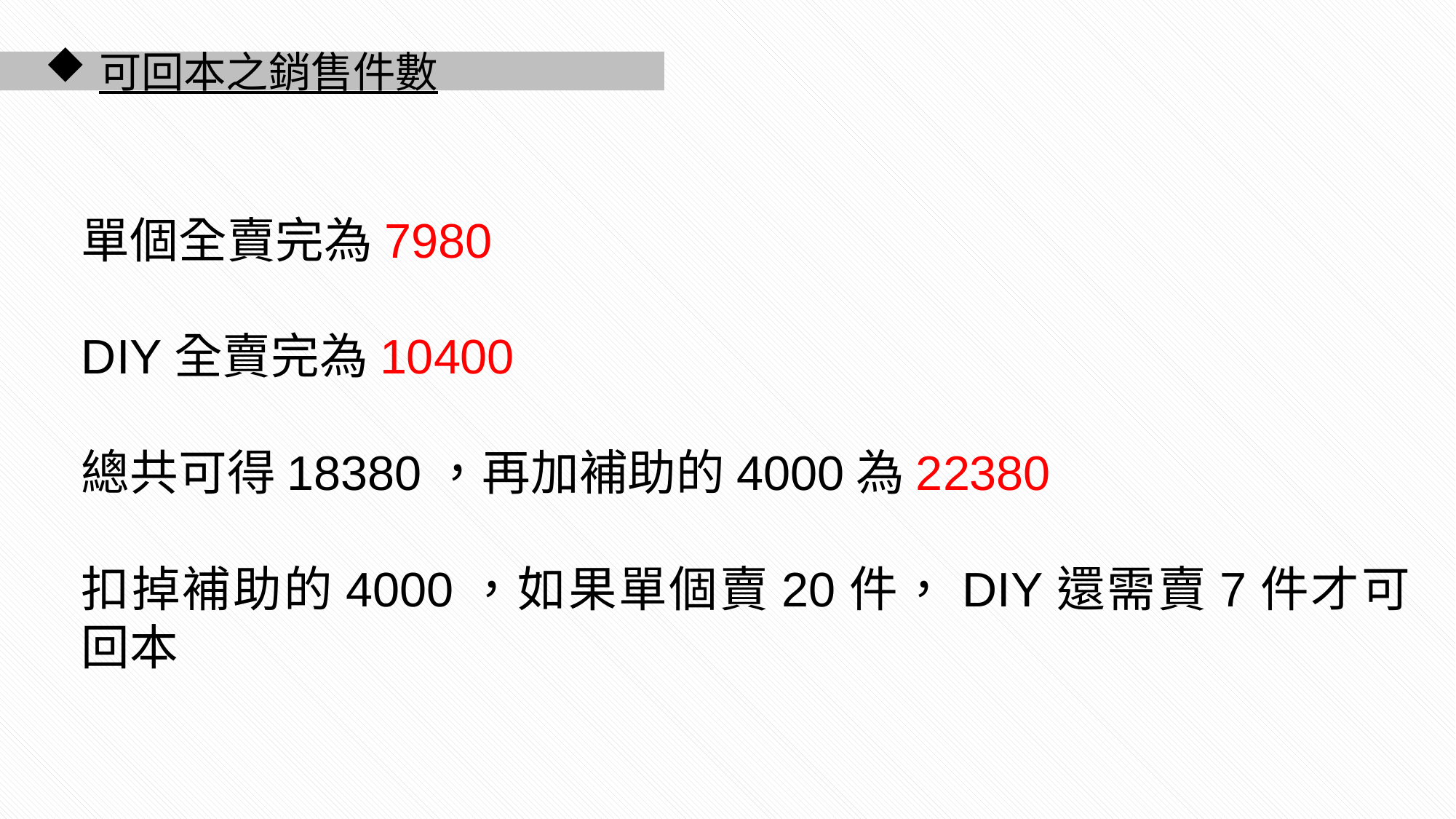

可回本之銷售件數

單個全賣完為7980

DIY全賣完為10400

總共可得18380，再加補助的4000為22380

扣掉補助的4000，如果單個賣20件，DIY還需賣7件才可回本